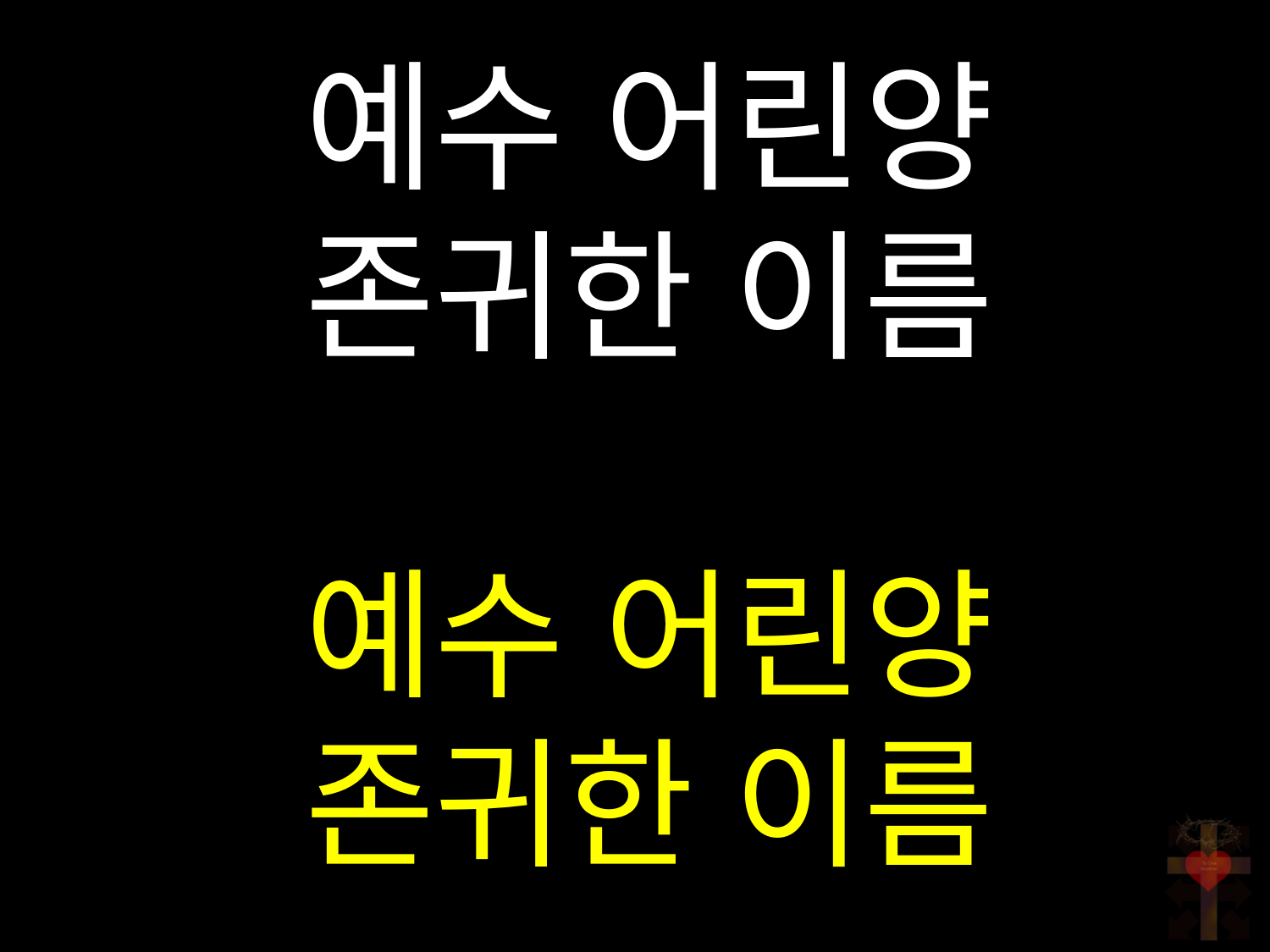

예수 어린양
존귀한 이름

예수 어린양
존귀한 이름